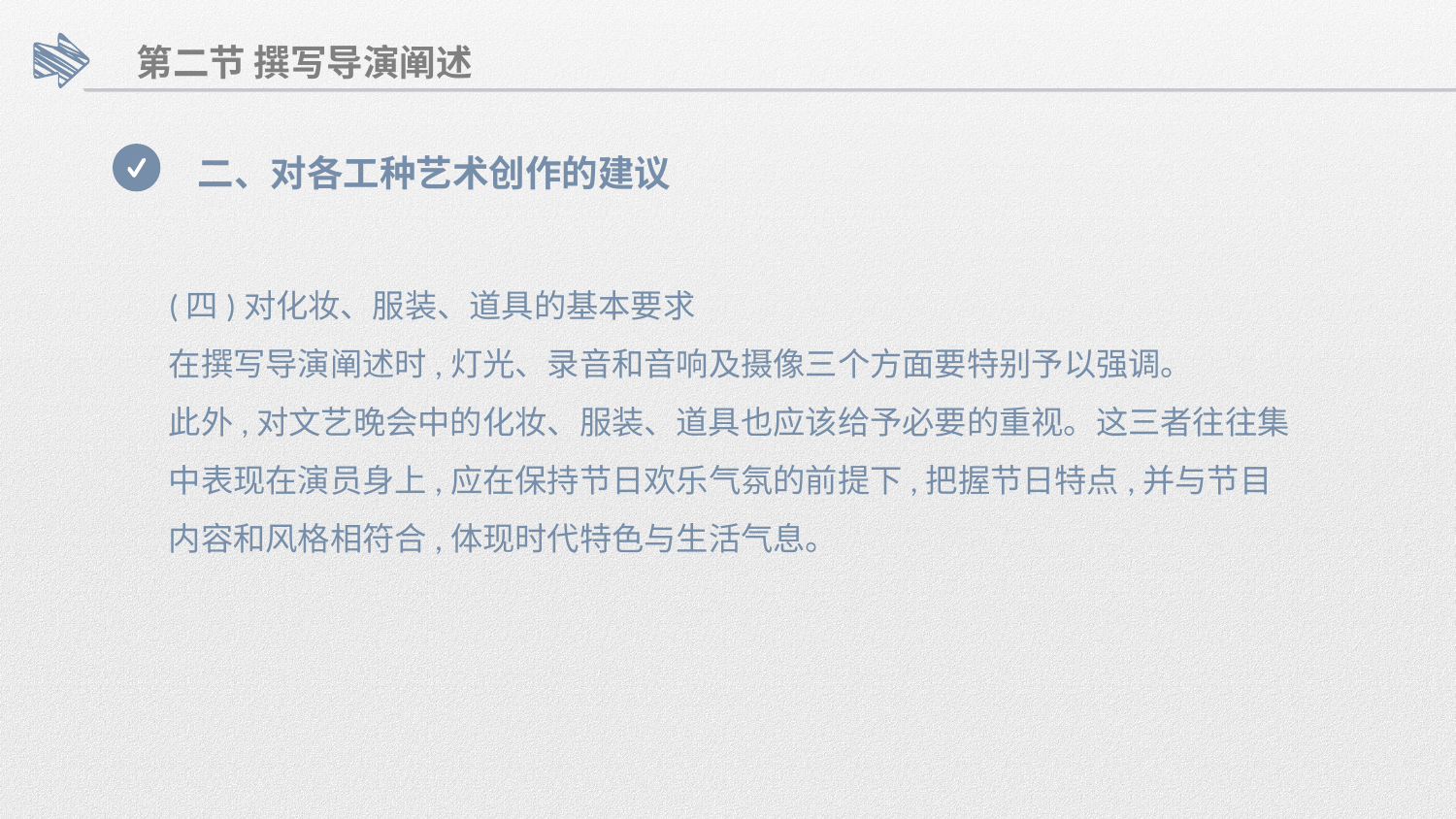

第二节 撰写导演阐述
二、对各工种艺术创作的建议

(四)对化妆、服装、道具的基本要求
在撰写导演阐述时,灯光、录音和音响及摄像三个方面要特别予以强调。
此外,对文艺晚会中的化妆、服装、道具也应该给予必要的重视。这三者往往集
中表现在演员身上,应在保持节日欢乐气氛的前提下,把握节日特点,并与节目
内容和风格相符合,体现时代特色与生活气息。